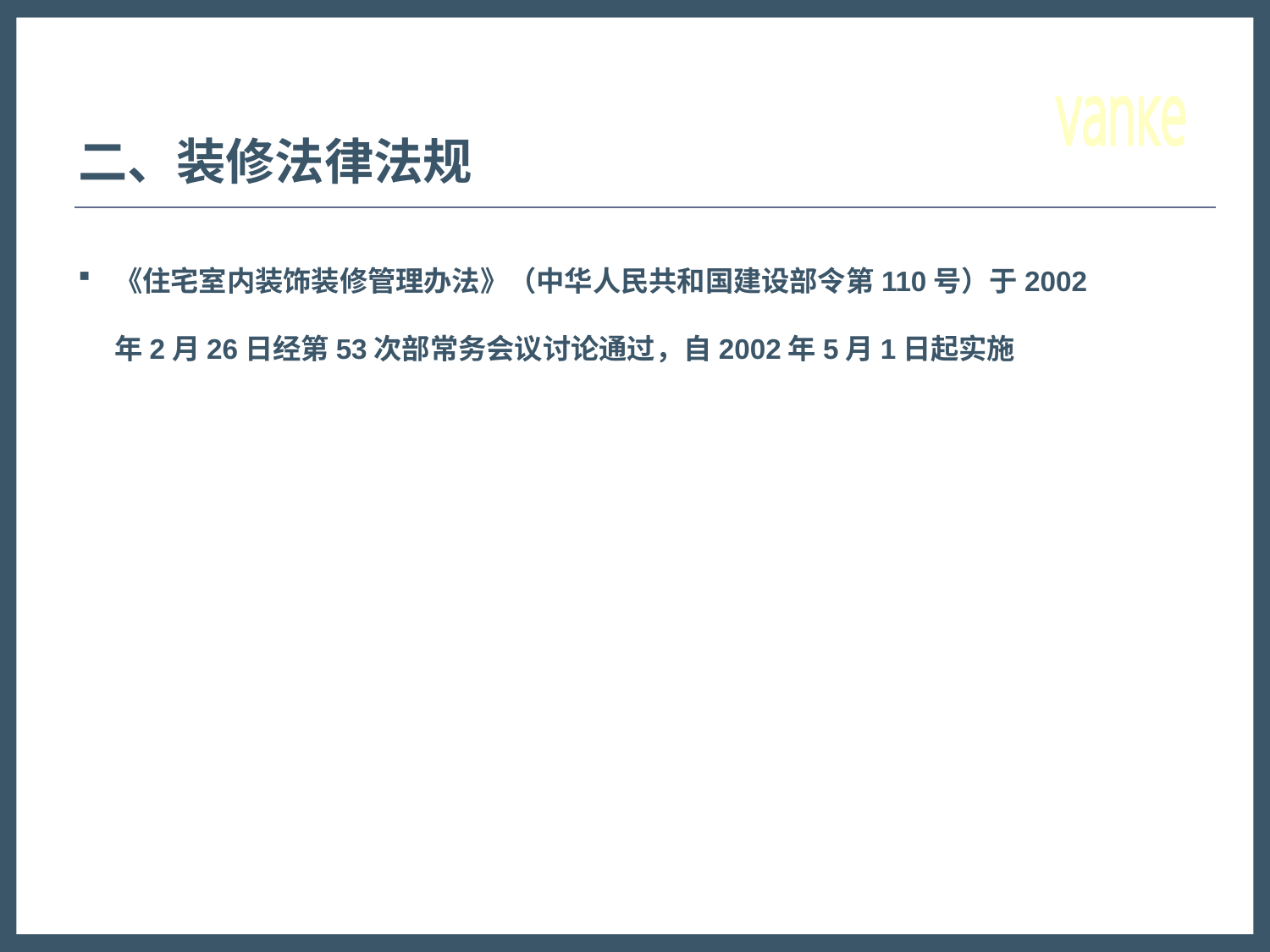

# 二、装修法律法规
《住宅室内装饰装修管理办法》（中华人民共和国建设部令第110号）于2002年2月26日经第53次部常务会议讨论通过，自2002年5月1日起实施